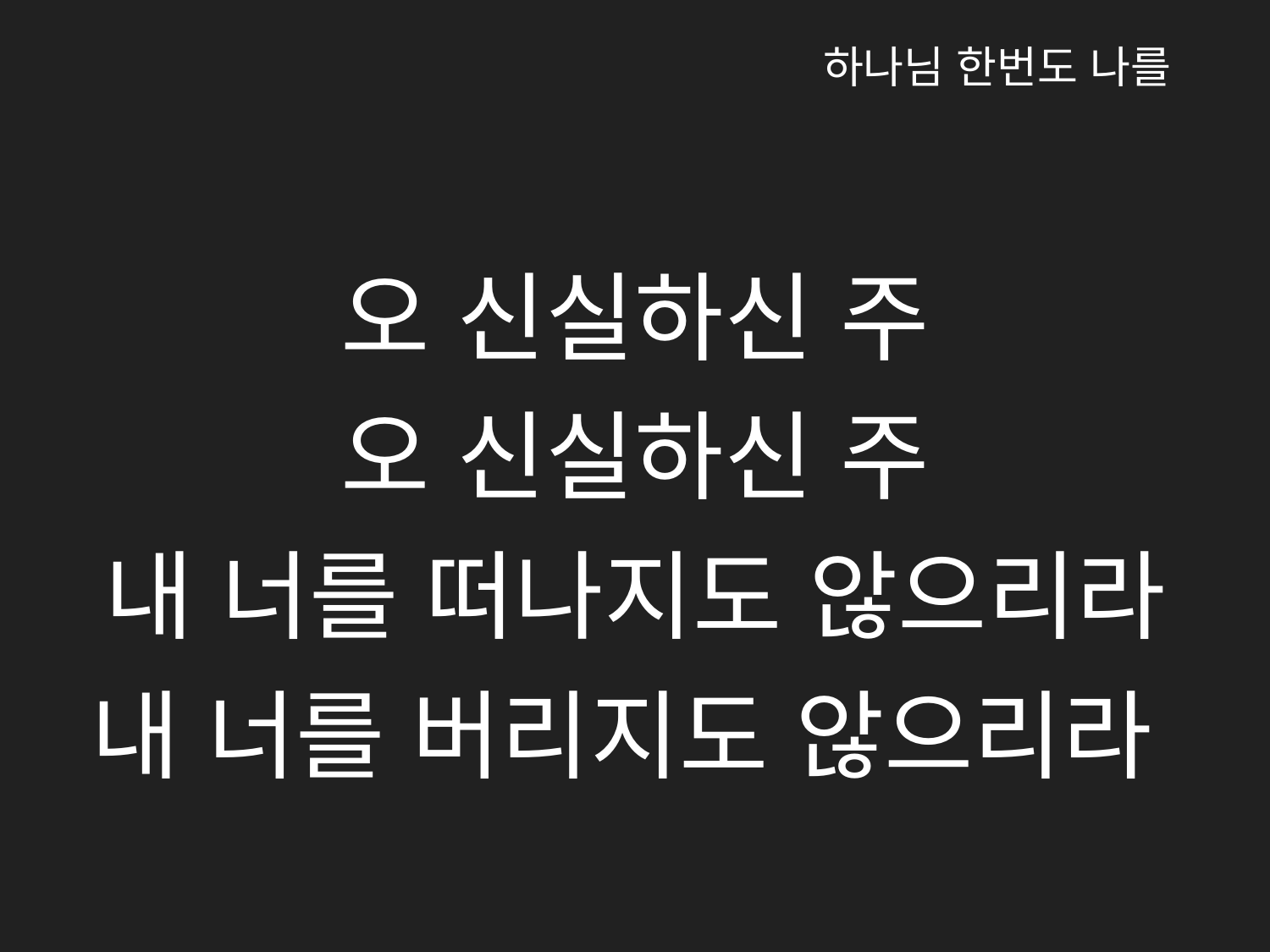

하나님 한번도 나를
오 신실하신 주
오 신실하신 주
내 너를 떠나지도 않으리라
내 너를 버리지도 않으리라